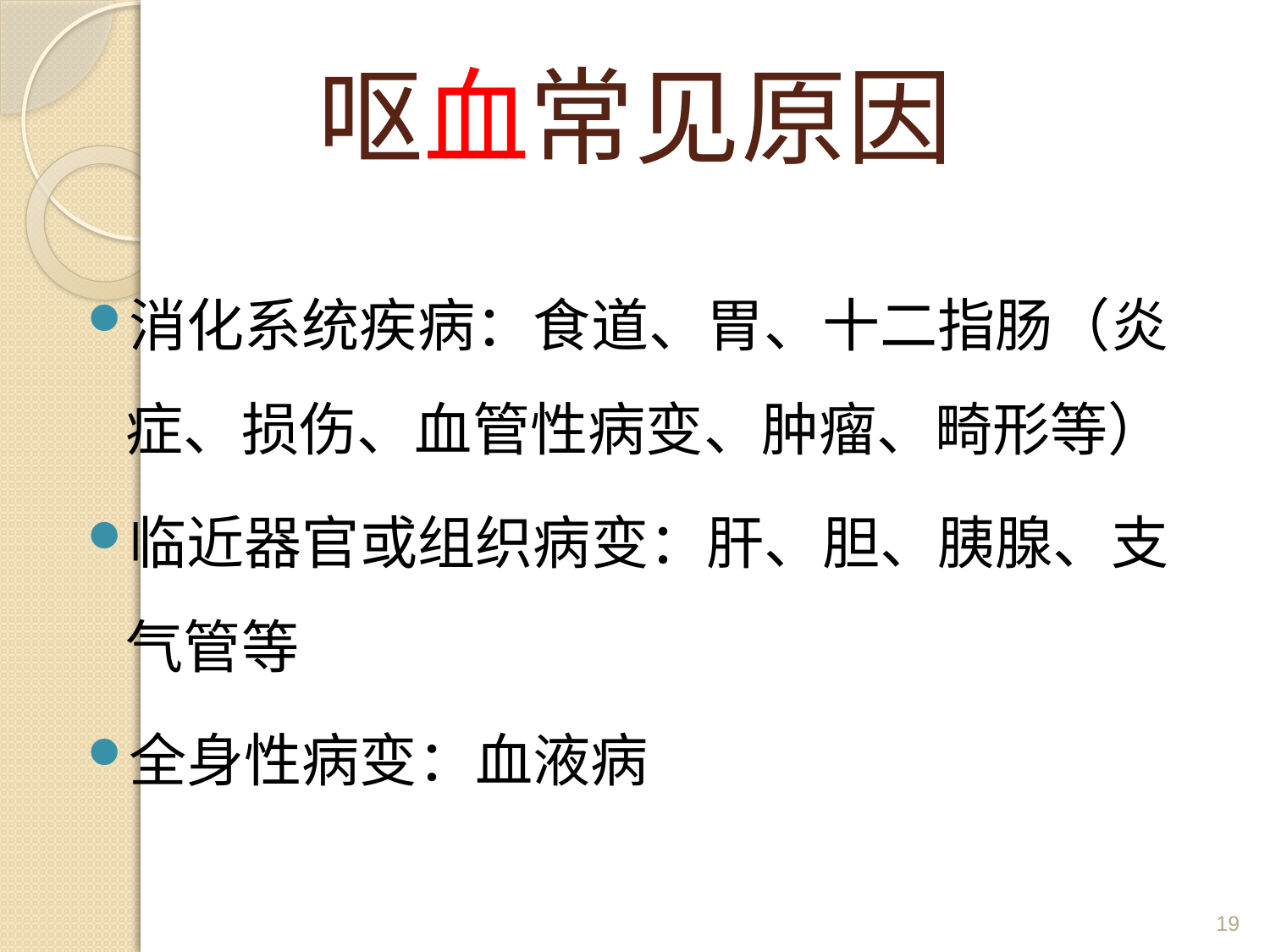

# 呕血常见原因
消化系统疾病：食道、胃、十二指肠（炎症、损伤、血管性病变、肿瘤、畸形等）
临近器官或组织病变：肝、胆、胰腺、支气管等
全身性病变：血液病
19